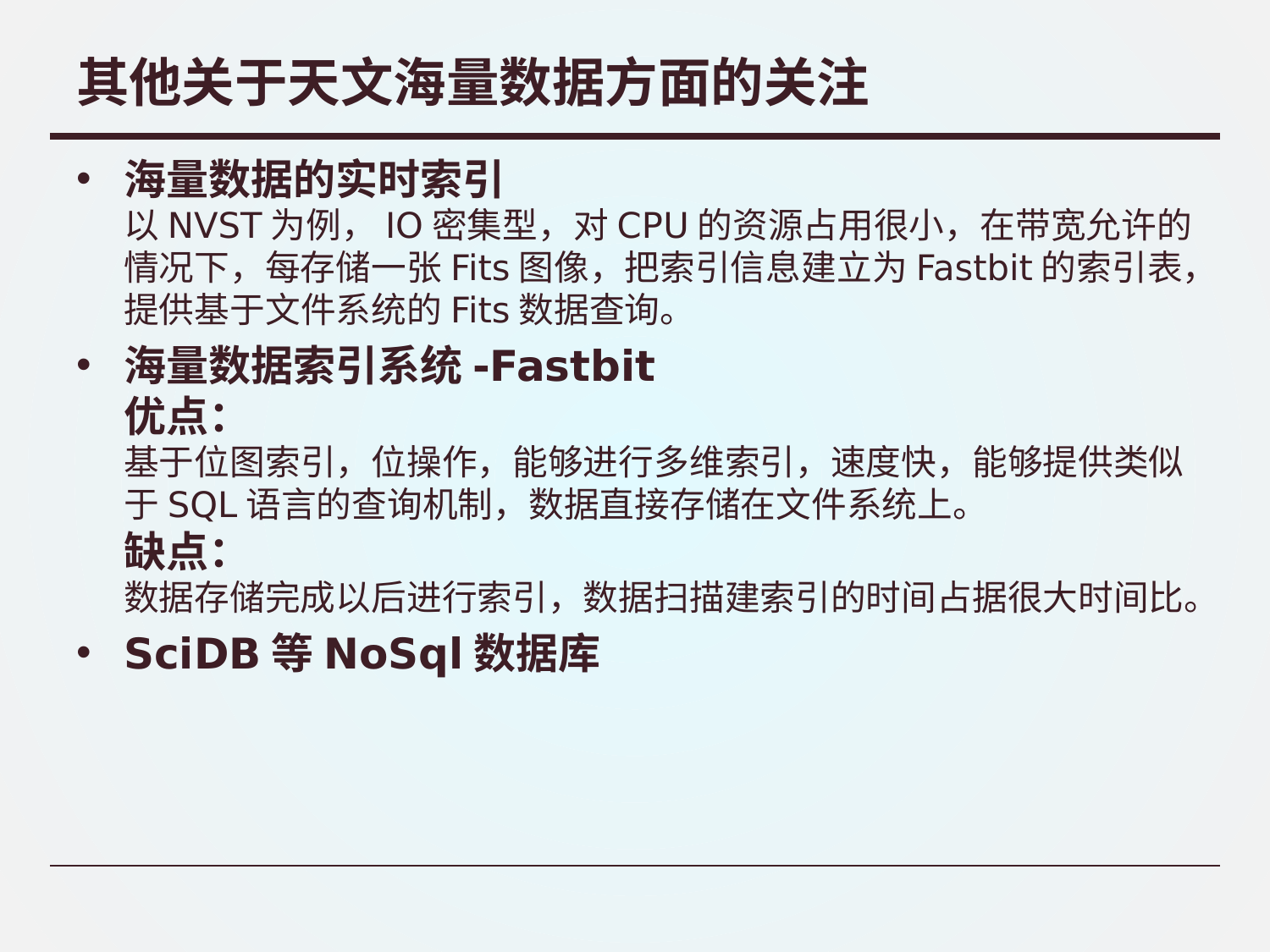

# 其他关于天文海量数据方面的关注
海量数据的实时索引
以NVST为例，IO密集型，对CPU的资源占用很小，在带宽允许的情况下，每存储一张Fits图像，把索引信息建立为Fastbit的索引表，提供基于文件系统的Fits数据查询。
海量数据索引系统-Fastbit
优点：
基于位图索引，位操作，能够进行多维索引，速度快，能够提供类似于SQL语言的查询机制，数据直接存储在文件系统上。
缺点：
数据存储完成以后进行索引，数据扫描建索引的时间占据很大时间比。
SciDB等NoSql数据库